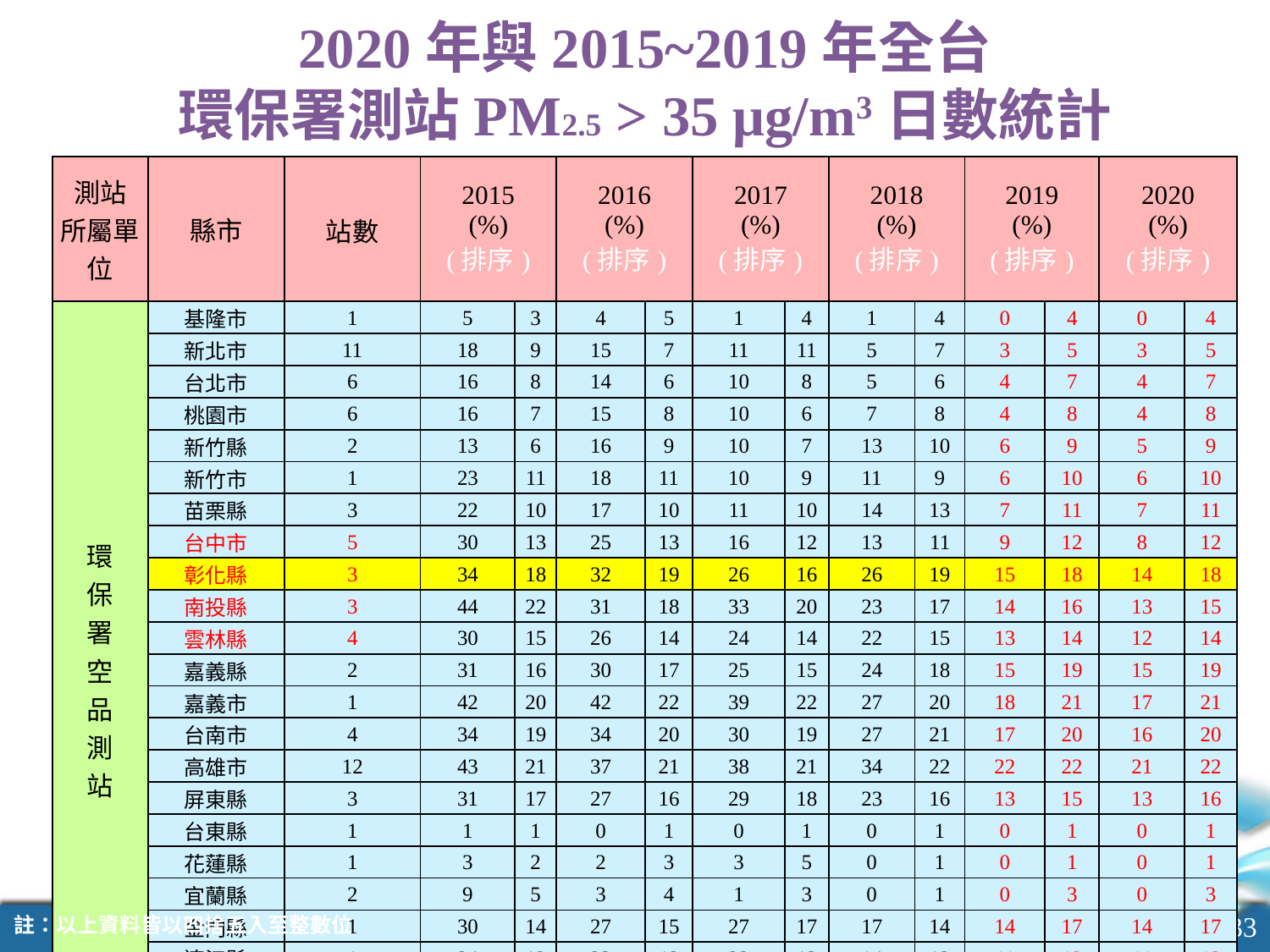

# 2020年與2015~2019年全台 環保署測站PM2.5 > 35 μg/m3日數統計
| 測站 所屬單位 | 縣市 | 站數 | 2015 (%) (排序) |  | 2016 (%) (排序) |  | 2017 (%) (排序) |  | 2018 (%) (排序) |  | 2019 (%) (排序) |  | 2020 (%) (排序) |  |
| --- | --- | --- | --- | --- | --- | --- | --- | --- | --- | --- | --- | --- | --- | --- |
| 環 保 署 空 品 測 站 | 基隆市 | 1 | 5 | 3 | 4 | 5 | 1 | 4 | 1 | 4 | 0 | 4 | 0 | 4 |
|  | 新北市 | 11 | 18 | 9 | 15 | 7 | 11 | 11 | 5 | 7 | 3 | 5 | 3 | 5 |
|  | 台北市 | 6 | 16 | 8 | 14 | 6 | 10 | 8 | 5 | 6 | 4 | 7 | 4 | 7 |
|  | 桃園市 | 6 | 16 | 7 | 15 | 8 | 10 | 6 | 7 | 8 | 4 | 8 | 4 | 8 |
|  | 新竹縣 | 2 | 13 | 6 | 16 | 9 | 10 | 7 | 13 | 10 | 6 | 9 | 5 | 9 |
|  | 新竹市 | 1 | 23 | 11 | 18 | 11 | 10 | 9 | 11 | 9 | 6 | 10 | 6 | 10 |
|  | 苗栗縣 | 3 | 22 | 10 | 17 | 10 | 11 | 10 | 14 | 13 | 7 | 11 | 7 | 11 |
|  | 台中市 | 5 | 30 | 13 | 25 | 13 | 16 | 12 | 13 | 11 | 9 | 12 | 8 | 12 |
|  | 彰化縣 | 3 | 34 | 18 | 32 | 19 | 26 | 16 | 26 | 19 | 15 | 18 | 14 | 18 |
|  | 南投縣 | 3 | 44 | 22 | 31 | 18 | 33 | 20 | 23 | 17 | 14 | 16 | 13 | 15 |
|  | 雲林縣 | 4 | 30 | 15 | 26 | 14 | 24 | 14 | 22 | 15 | 13 | 14 | 12 | 14 |
|  | 嘉義縣 | 2 | 31 | 16 | 30 | 17 | 25 | 15 | 24 | 18 | 15 | 19 | 15 | 19 |
|  | 嘉義市 | 1 | 42 | 20 | 42 | 22 | 39 | 22 | 27 | 20 | 18 | 21 | 17 | 21 |
|  | 台南市 | 4 | 34 | 19 | 34 | 20 | 30 | 19 | 27 | 21 | 17 | 20 | 16 | 20 |
|  | 高雄市 | 12 | 43 | 21 | 37 | 21 | 38 | 21 | 34 | 22 | 22 | 22 | 21 | 22 |
|  | 屏東縣 | 3 | 31 | 17 | 27 | 16 | 29 | 18 | 23 | 16 | 13 | 15 | 13 | 16 |
|  | 台東縣 | 1 | 1 | 1 | 0 | 1 | 0 | 1 | 0 | 1 | 0 | 1 | 0 | 1 |
|  | 花蓮縣 | 1 | 3 | 2 | 2 | 3 | 3 | 5 | 0 | 1 | 0 | 1 | 0 | 1 |
|  | 宜蘭縣 | 2 | 9 | 5 | 3 | 4 | 1 | 3 | 0 | 1 | 0 | 3 | 0 | 3 |
|  | 金門縣 | 1 | 30 | 14 | 27 | 15 | 27 | 17 | 17 | 14 | 14 | 17 | 14 | 17 |
|  | 連江縣 | 1 | 24 | 12 | 23 | 12 | 22 | 13 | 14 | 12 | 11 | 13 | 11 | 13 |
|  | 澎湖縣 | 1 | 7 | 4 | 0 | 2 | 1 | 2 | 2 | 5 | 4 | 6 | 4 | 6 |
|  | 全台灣 | 74 | 26 |  | 23 |  | 20 |  | 17 |  | 10 |  | 10 |  |
33
註：以上資料皆以四捨五入至整數位